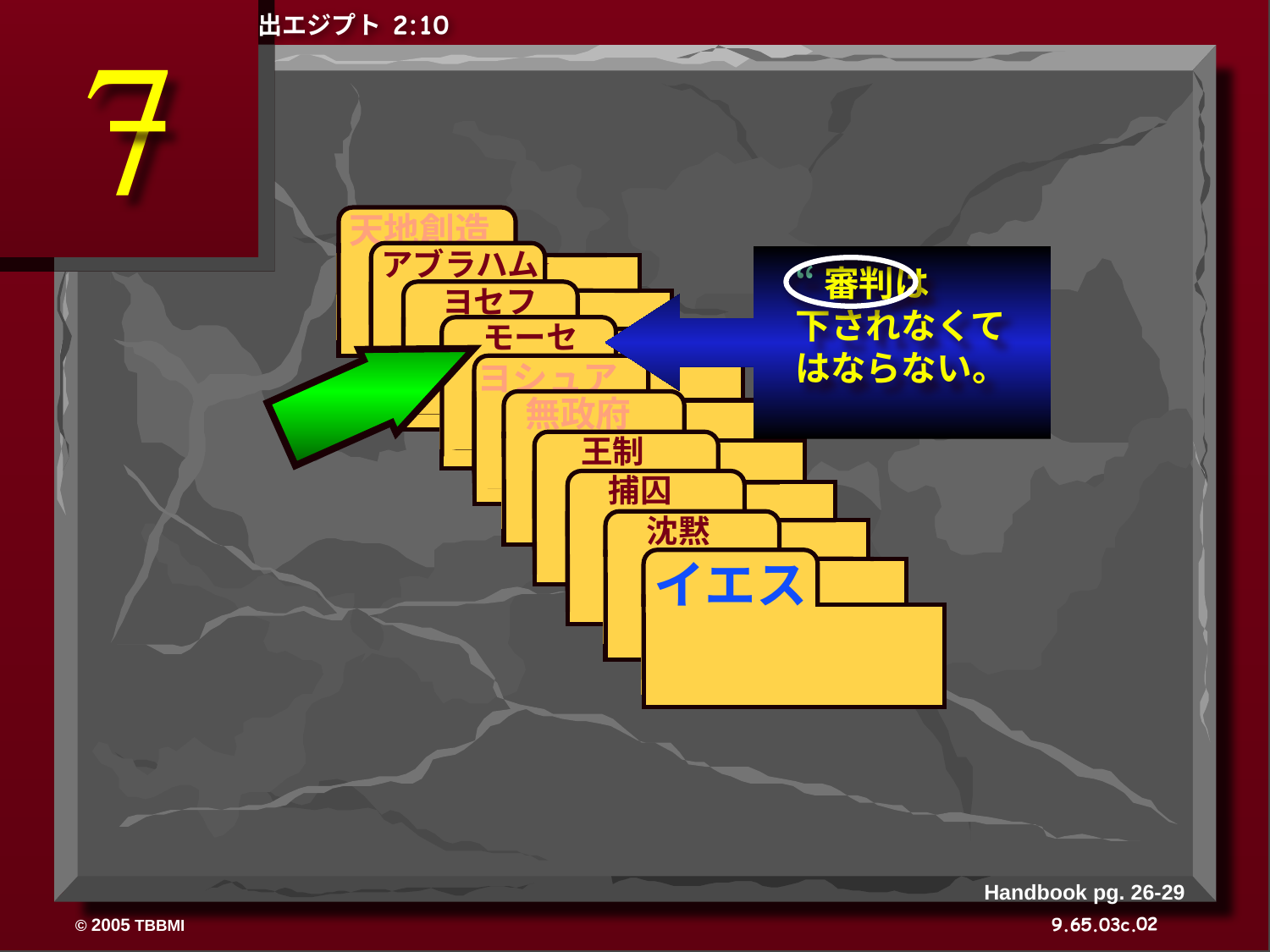

7

出エジプト 2:10

天地創造
ABRAHAM

  アブラハム
ABRAHAM

  ヨセフ
ABRAHAM

  モーセ

ヨシュア

無政府

王制

捕囚

沈黙

イエス

“審判は
下されなくて
はならない。

Handbook pg. 26-29
02